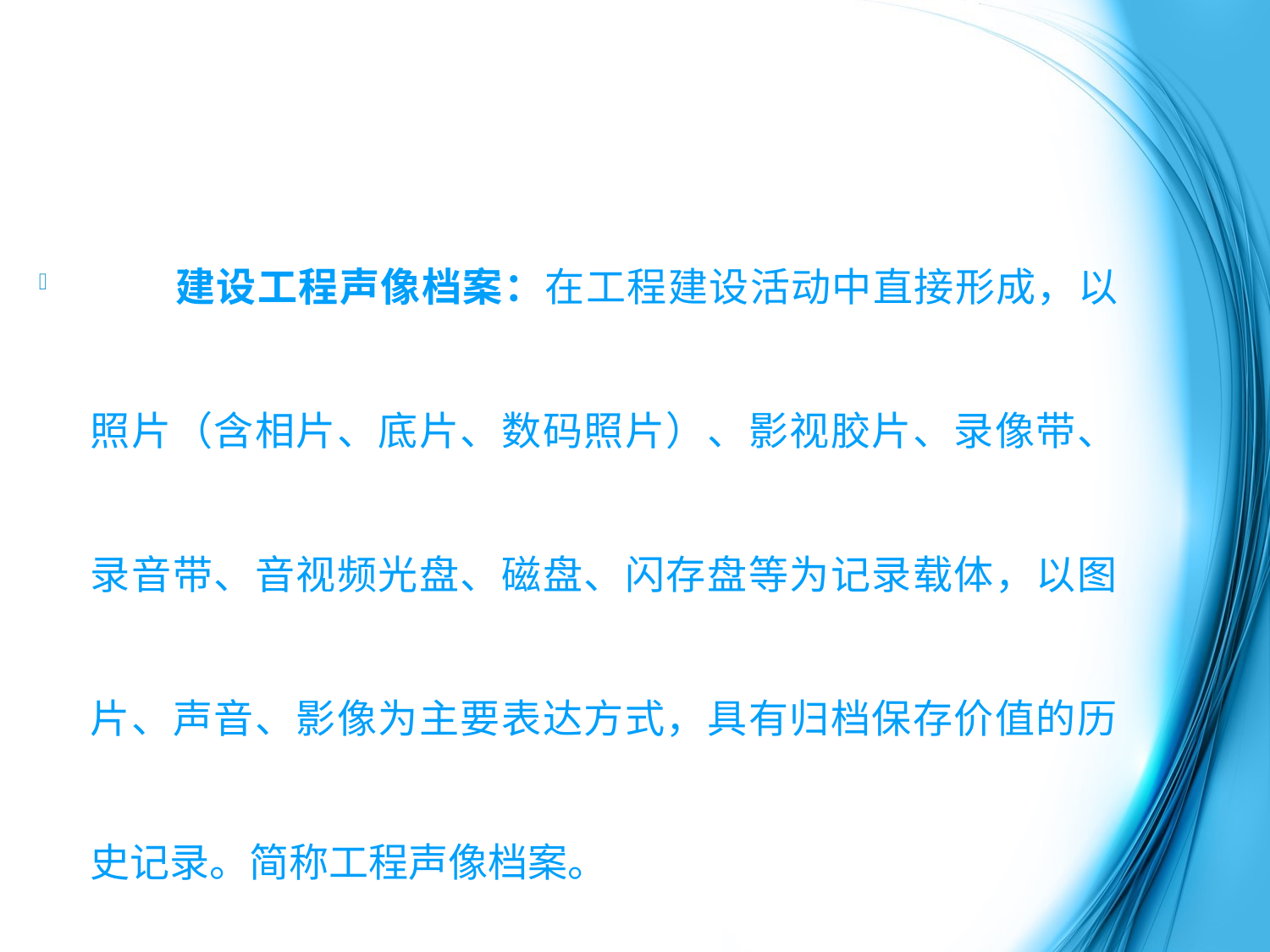

建设工程声像档案：在工程建设活动中直接形成，以照片（含相片、底片、数码照片）、影视胶片、录像带、录音带、音视频光盘、磁盘、闪存盘等为记录载体，以图片、声音、影像为主要表达方式，具有归档保存价值的历史记录。简称工程声像档案。